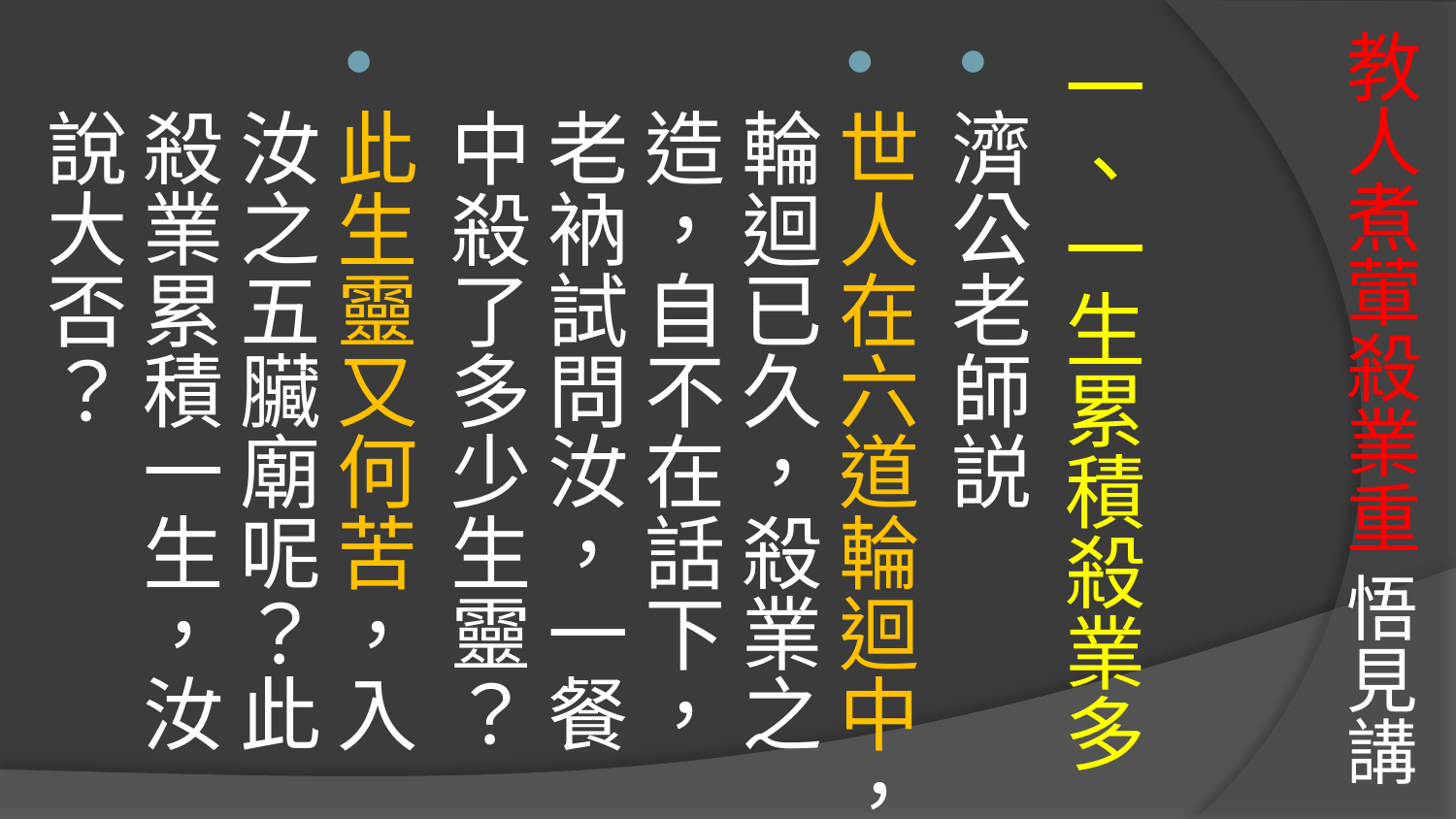

# 教人煮葷殺業重 悟見講
一、一生累積殺業多
濟公老師説
世人在六道輪迴中，輪迴已久，殺業之造，自不在話下，老衲試問汝，一餐中殺了多少生靈？
此生靈又何苦，入汝之五臟廟呢？此殺業累積一生，汝說大否？